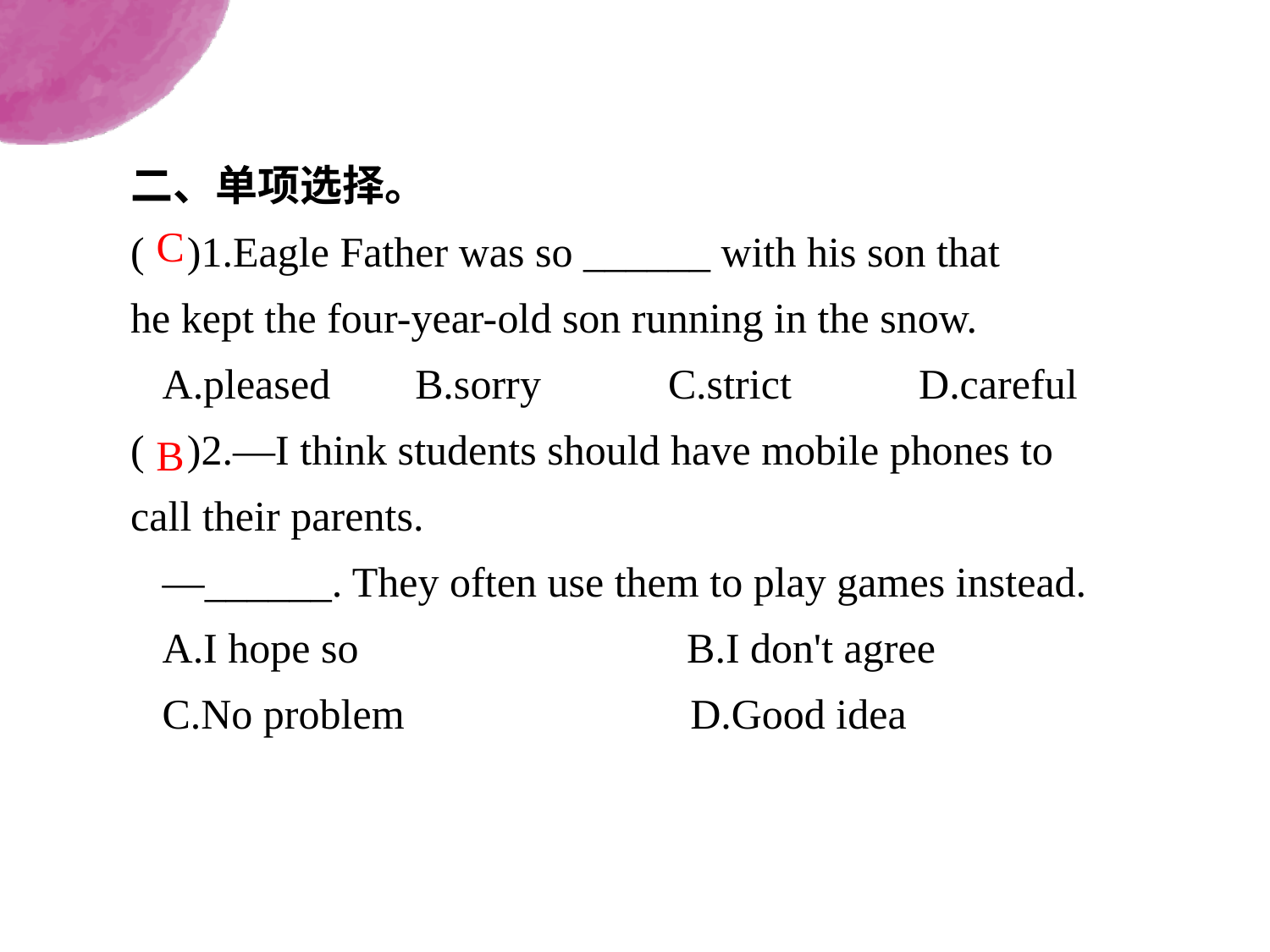

二、单项选择。
(    )1.Eagle Father was so ______ with his son that
he kept the four-year-old son running in the snow.
   A.pleased        B.sorry            C.strict            D.careful
(    )2.—I think students should have mobile phones to call their parents.
   —______. They often use them to play games instead.
   A.I hope so                               B.I don't agree
   C.No problem                           D.Good idea
C
B